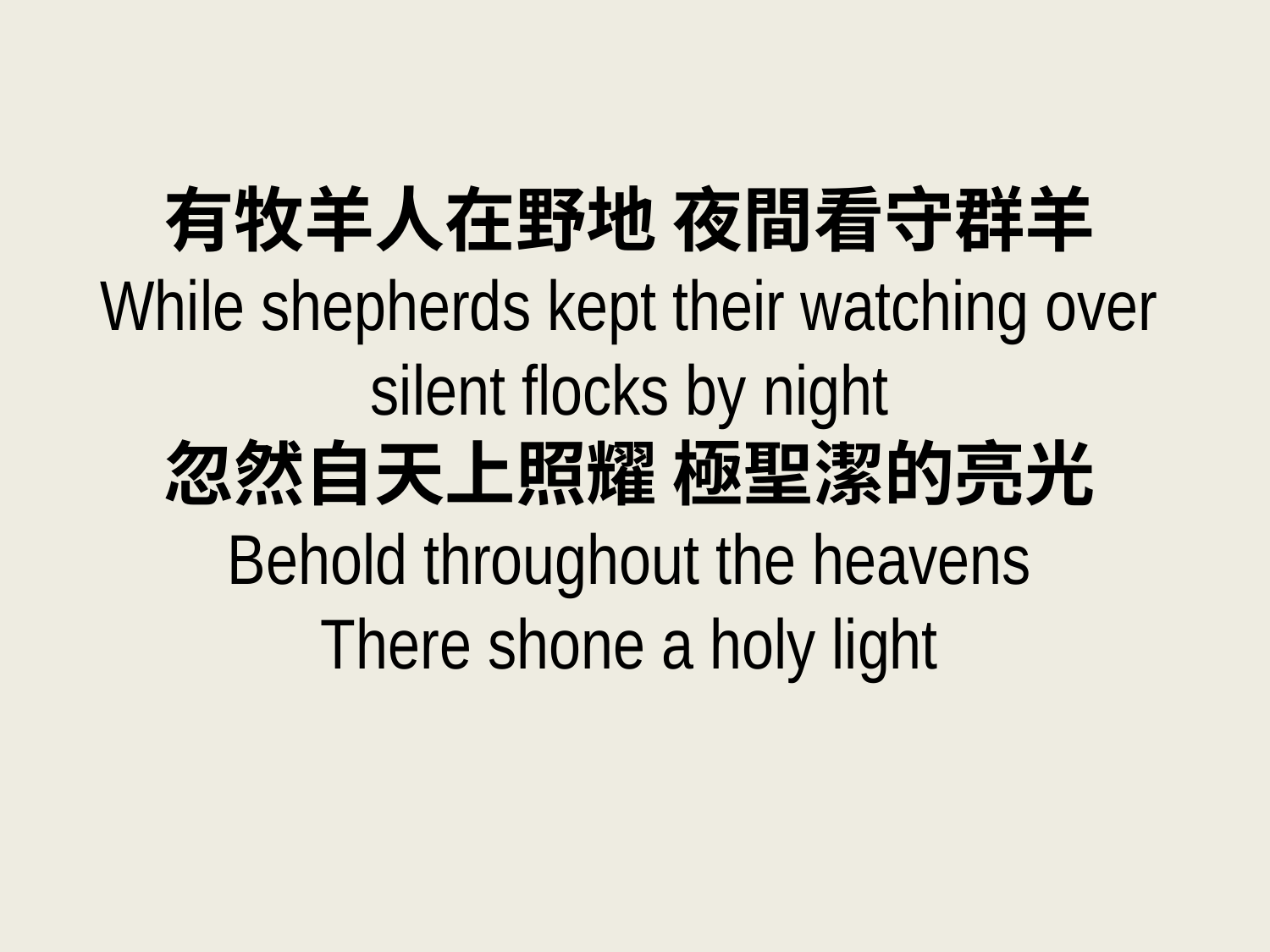

有牧羊人在野地 夜間看守群羊
While shepherds kept their watching over silent flocks by night
忽然自天上照耀 極聖潔的亮光
Behold throughout the heavens
There shone a holy light